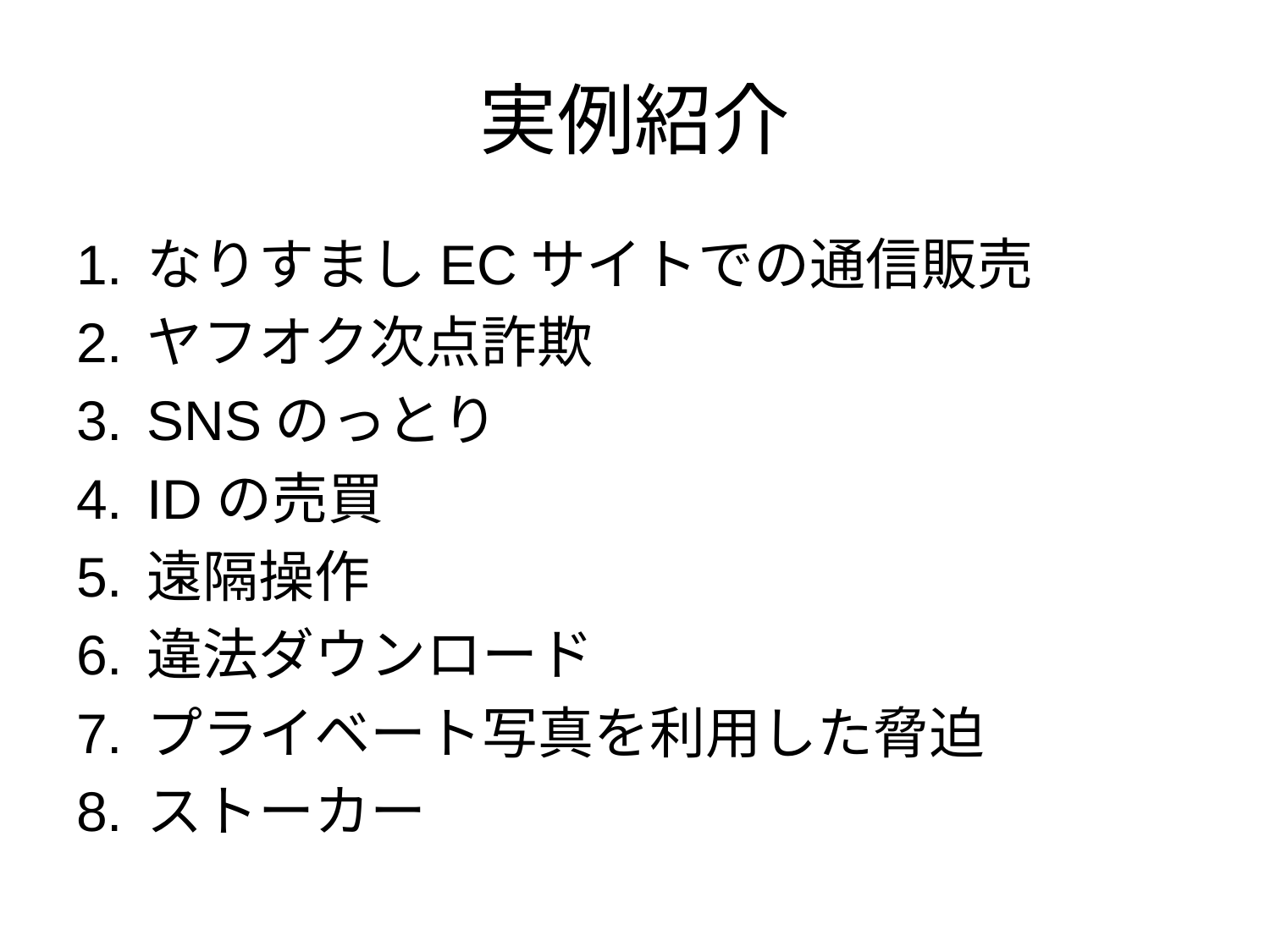

# 実例紹介
なりすましECサイトでの通信販売
ヤフオク次点詐欺
SNSのっとり
IDの売買
遠隔操作
違法ダウンロード
プライベート写真を利用した脅迫
ストーカー